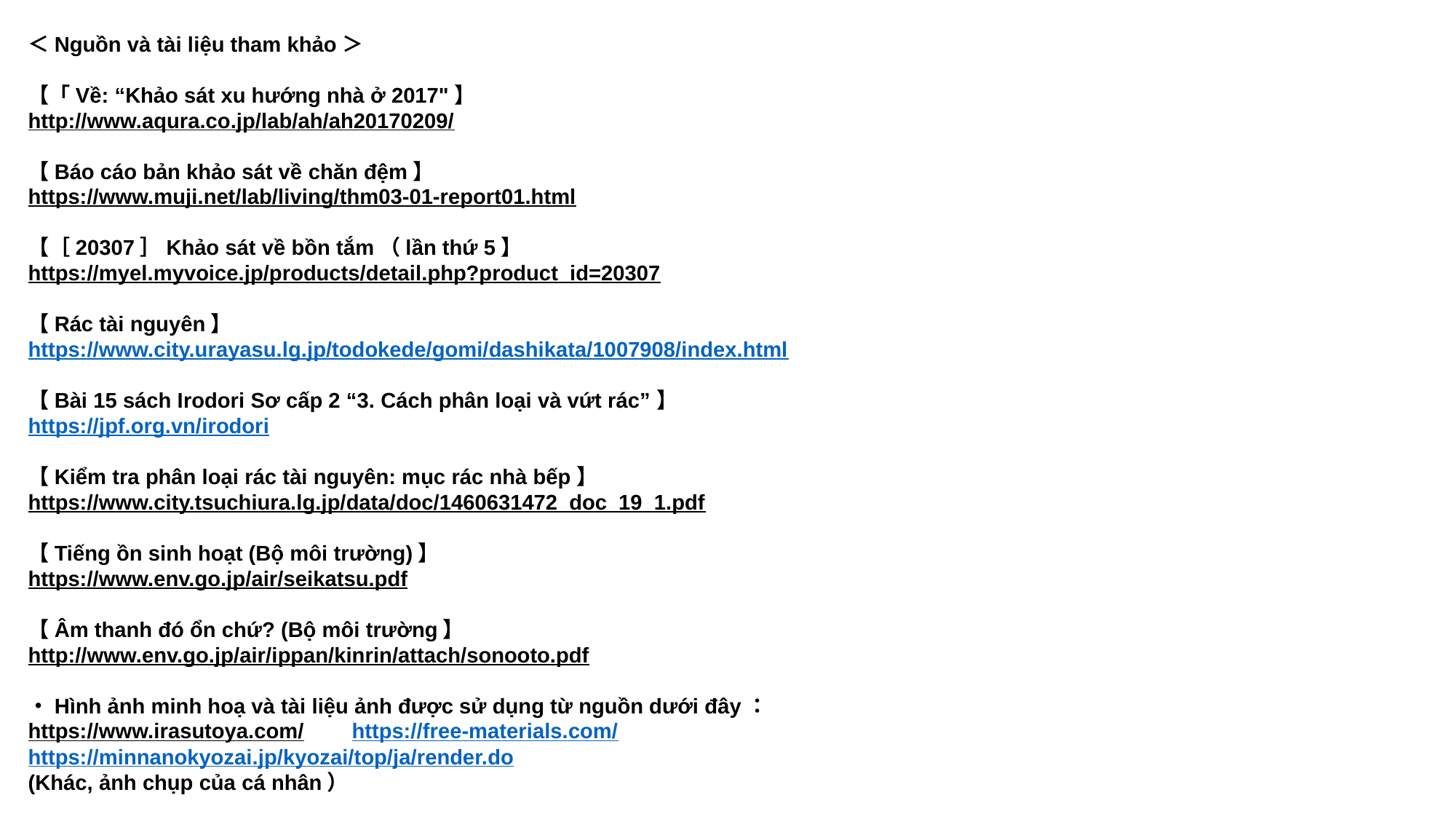

＜Nguồn và tài liệu tham khảo＞

【「Về: “Khảo sát xu hướng nhà ở 2017"】
http://www.aqura.co.jp/lab/ah/ah20170209/

【Báo cáo bản khảo sát về chăn đệm】
https://www.muji.net/lab/living/thm03-01-report01.html

【［20307］Khảo sát về bồn tắm（lần thứ 5】
https://myel.myvoice.jp/products/detail.php?product_id=20307

【Rác tài nguyên】
https://www.city.urayasu.lg.jp/todokede/gomi/dashikata/1007908/index.html

【Bài 15 sách Irodori Sơ cấp 2 “3. Cách phân loại và vứt rác”】
https://jpf.org.vn/irodori

【Kiểm tra phân loại rác tài nguyên: mục rác nhà bếp】
https://www.city.tsuchiura.lg.jp/data/doc/1460631472_doc_19_1.pdf

【Tiếng ồn sinh hoạt (Bộ môi trường)】
https://www.env.go.jp/air/seikatsu.pdf

【Âm thanh đó ổn chứ? (Bộ môi trường】
http://www.env.go.jp/air/ippan/kinrin/attach/sonooto.pdf

・Hình ảnh minh hoạ và tài liệu ảnh được sử dụng từ nguồn dưới đây：
https://www.irasutoya.com/　　https://free-materials.com/
https://minnanokyozai.jp/kyozai/top/ja/render.do
(Khác, ảnh chụp của cá nhân）